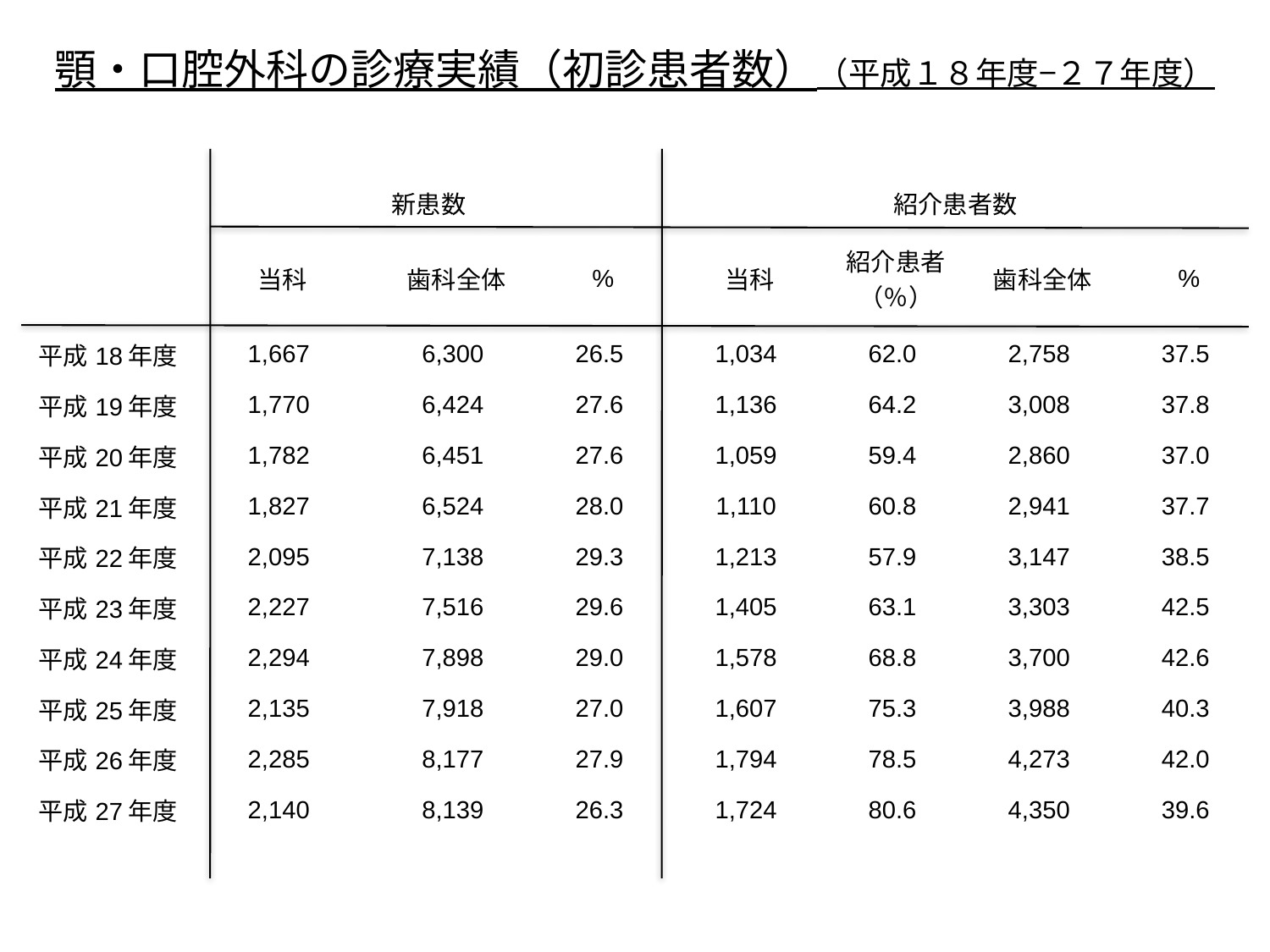

顎・口腔外科の診療実績（初診患者数）（平成１８年度−２７年度）
|  | 新患数 |  |  | 紹介患者数 |  |  |  |
| --- | --- | --- | --- | --- | --- | --- | --- |
|  | 当科 | 歯科全体 | % | 当科 | 紹介患者（％） | 歯科全体 | % |
| 平成18年度 | 1,667 | 6,300 | 26.5 | 1,034 | 62.0 | 2,758 | 37.5 |
| 平成19年度 | 1,770 | 6,424 | 27.6 | 1,136 | 64.2 | 3,008 | 37.8 |
| 平成20年度 | 1,782 | 6,451 | 27.6 | 1,059 | 59.4 | 2,860 | 37.0 |
| 平成21年度 | 1,827 | 6,524 | 28.0 | 1,110 | 60.8 | 2,941 | 37.7 |
| 平成22年度 | 2,095 | 7,138 | 29.3 | 1,213 | 57.9 | 3,147 | 38.5 |
| 平成23年度 | 2,227 | 7,516 | 29.6 | 1,405 | 63.1 | 3,303 | 42.5 |
| 平成24年度 | 2,294 | 7,898 | 29.0 | 1,578 | 68.8 | 3,700 | 42.6 |
| 平成25年度 | 2,135 | 7,918 | 27.0 | 1,607 | 75.3 | 3,988 | 40.3 |
| 平成26年度 | 2,285 | 8,177 | 27.9 | 1,794 | 78.5 | 4,273 | 42.0 |
| 平成27年度 | 2,140 | 8,139 | 26.3 | 1,724 | 80.6 | 4,350 | 39.6 |